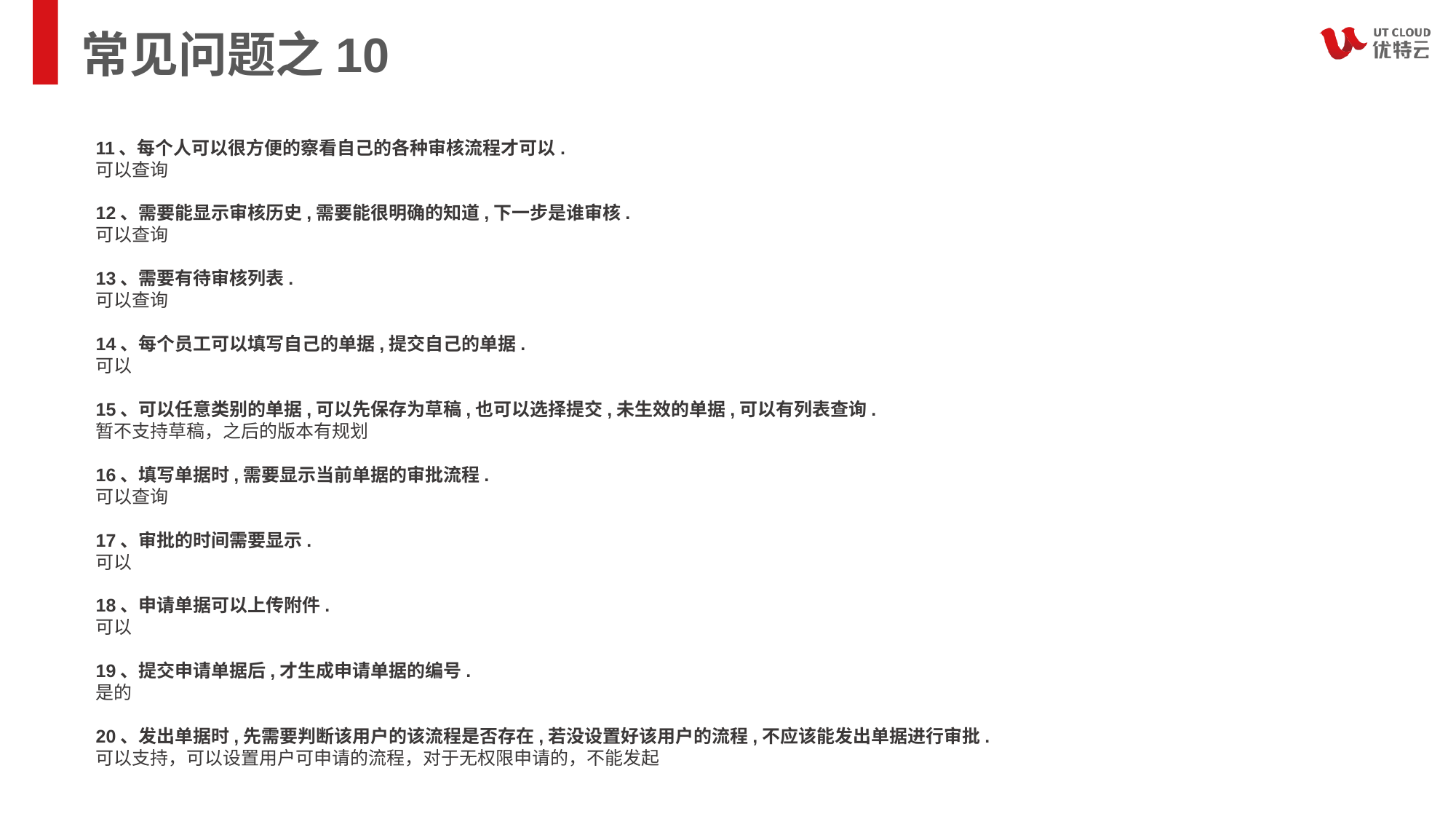

# 常见问题之10
11、每个人可以很方便的察看自己的各种审核流程才可以.
可以查询

12、需要能显示审核历史,需要能很明确的知道,下一步是谁审核.
可以查询

13、需要有待审核列表.
可以查询

14、每个员工可以填写自己的单据,提交自己的单据.
可以

15、可以任意类别的单据,可以先保存为草稿,也可以选择提交,未生效的单据,可以有列表查询.
暂不支持草稿，之后的版本有规划

16、填写单据时,需要显示当前单据的审批流程.
可以查询

17、审批的时间需要显示.
可以

18、申请单据可以上传附件.
可以

19、提交申请单据后,才生成申请单据的编号.
是的

20、发出单据时,先需要判断该用户的该流程是否存在,若没设置好该用户的流程,不应该能发出单据进行审批.
可以支持，可以设置用户可申请的流程，对于无权限申请的，不能发起
20